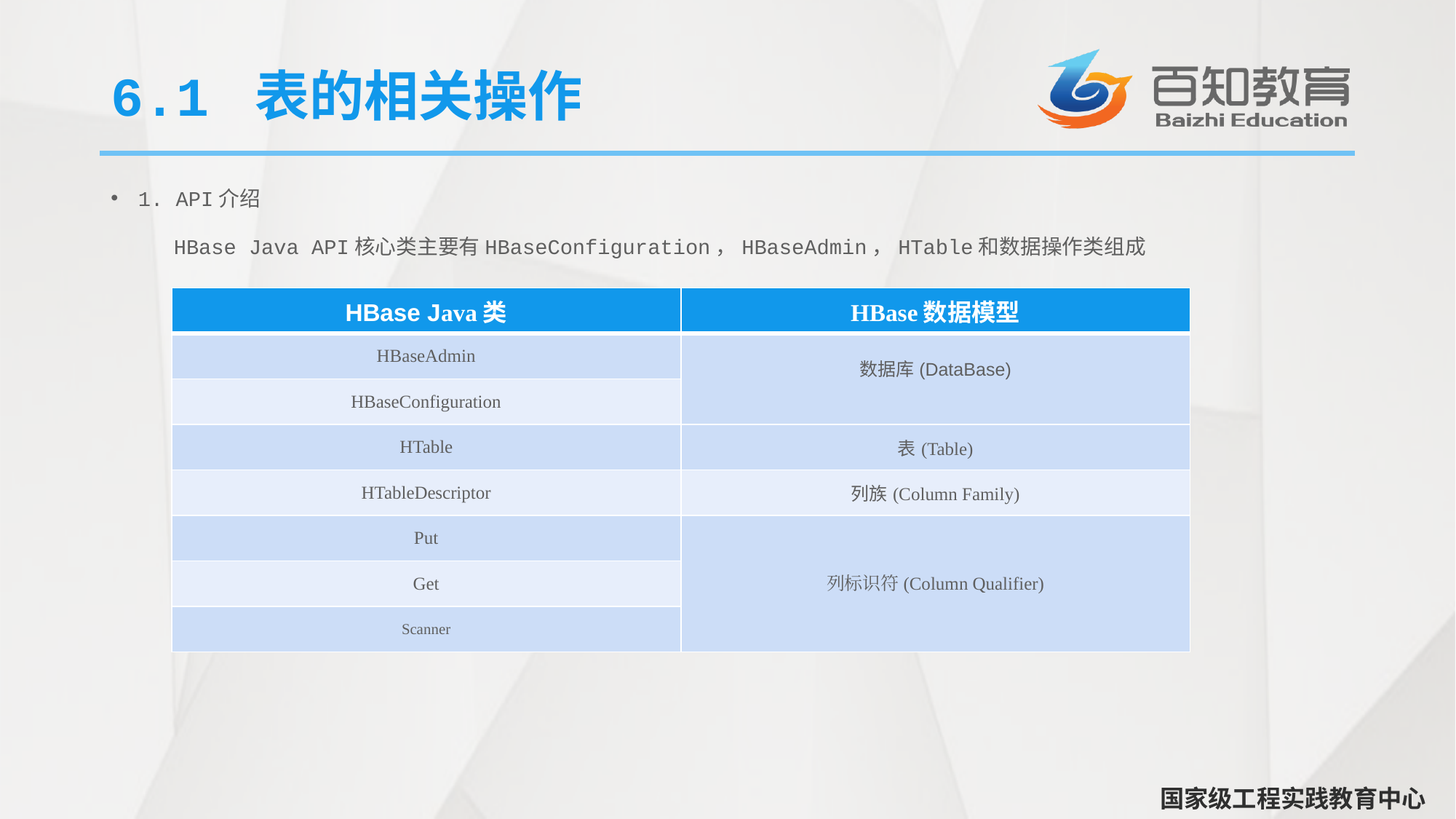

# 6.1 表的相关操作
1. API介绍
     HBase Java API核心类主要有HBaseConfiguration，HBaseAdmin，HTable和数据操作类组成

| HBase Java类 | HBase数据模型 |
| --- | --- |
| HBaseAdmin | 数据库(DataBase) |
| HBaseConfiguration |  |
| HTable | 表(Table) |
| HTableDescriptor | 列族(Column Family) |
| Put | 列标识符(Column Qualifier) |
| Get |  |
| Scanner |  |